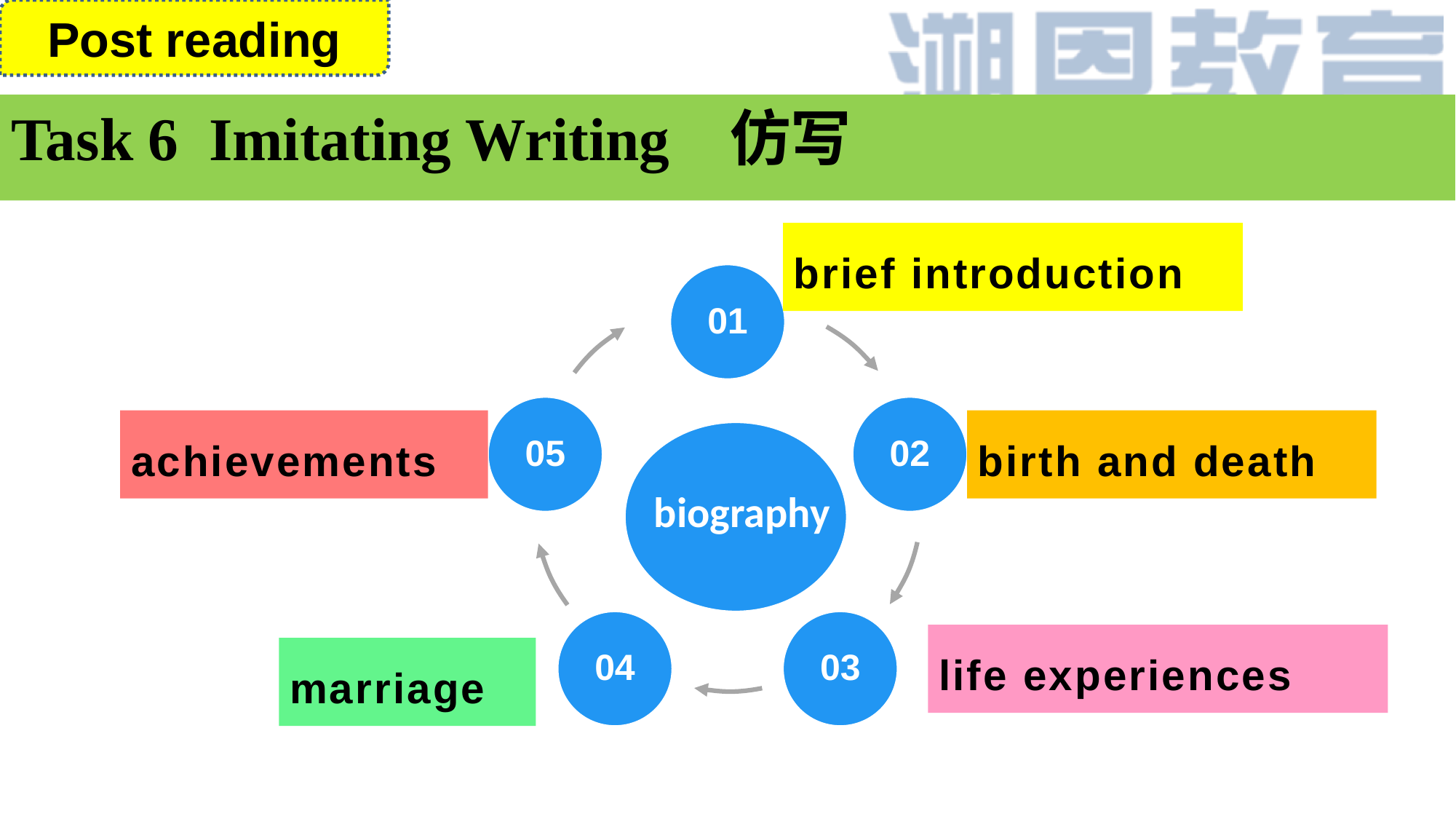

Post reading
Task 6  Imitating Writing   仿写

brief introduction
01

05
02
achievements
birth and death

biography

04
03
life experiences
marriage